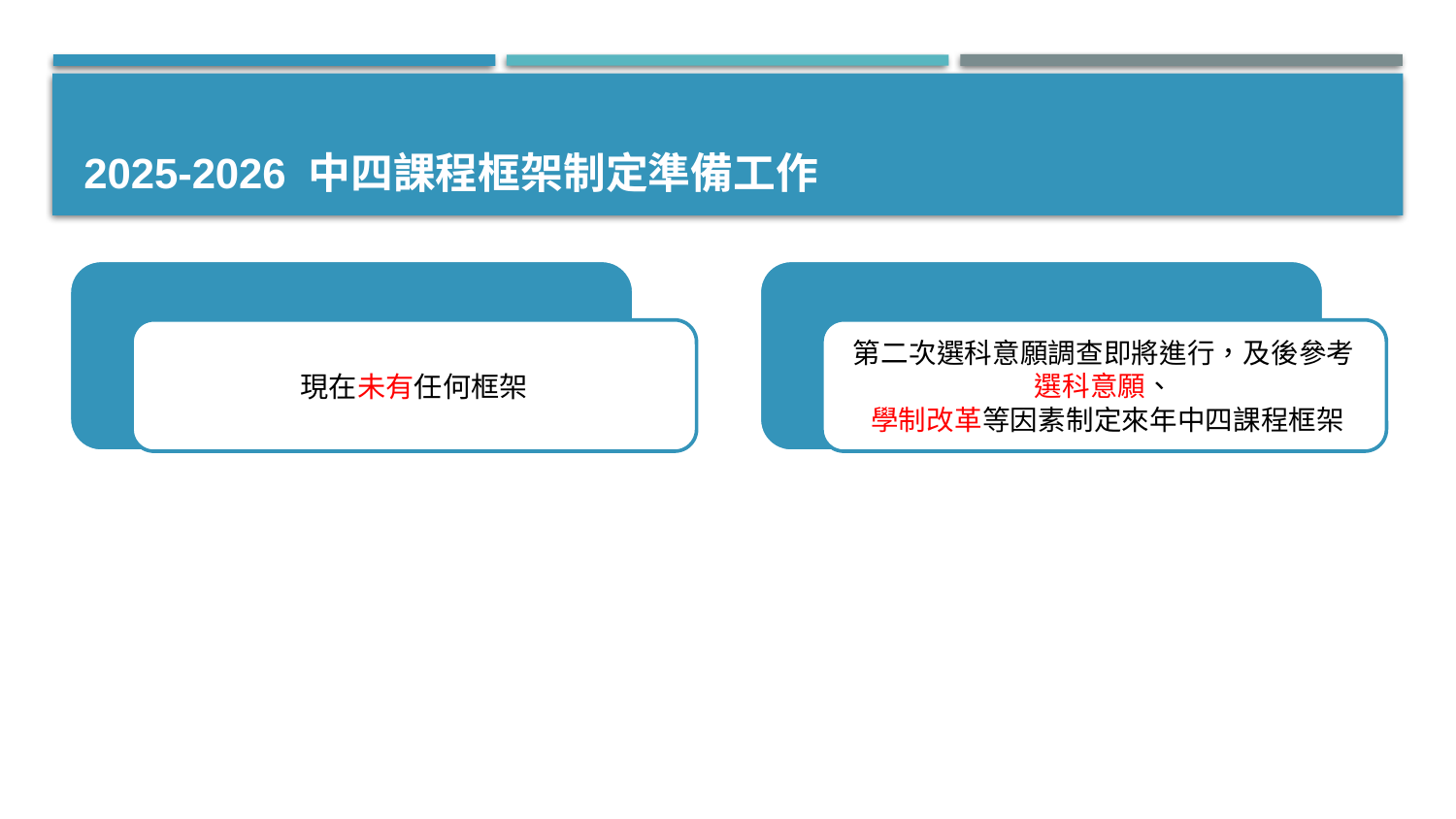

# 2025-2026 中四課程框架制定準備工作
現在未有任何框架
第二次選科意願調查即將進行，及後參考選科意願、
 學制改革等因素制定來年中四課程框架